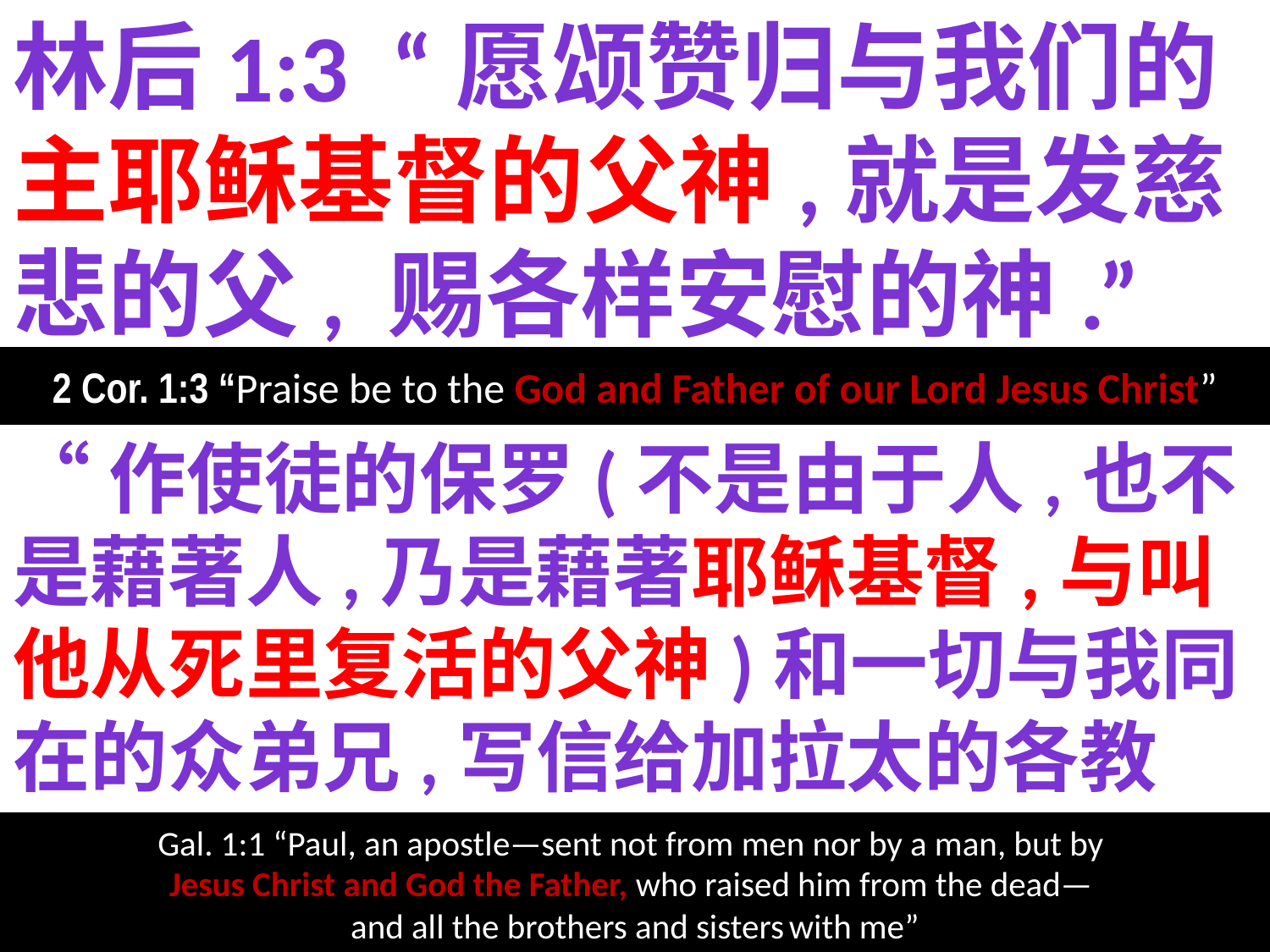

林后1:3  “愿颂赞归与我们的主耶稣基督的父神,就是发慈悲的父, 赐各样安慰的神.”
2 Cor. 1:3 “Praise be to the God and Father of our Lord Jesus Christ”
“作使徒的保罗(不是由于人,也不是藉著人,乃是藉著耶稣基督,与叫他从死里复活的父神)和一切与我同在的众弟兄,写信给加拉太的各教会.”加1:1-2
Gal. 1:1 “Paul, an apostle—sent not from men nor by a man, but by
Jesus Christ and God the Father, who raised him from the dead—
and all the brothers and sisters with me”